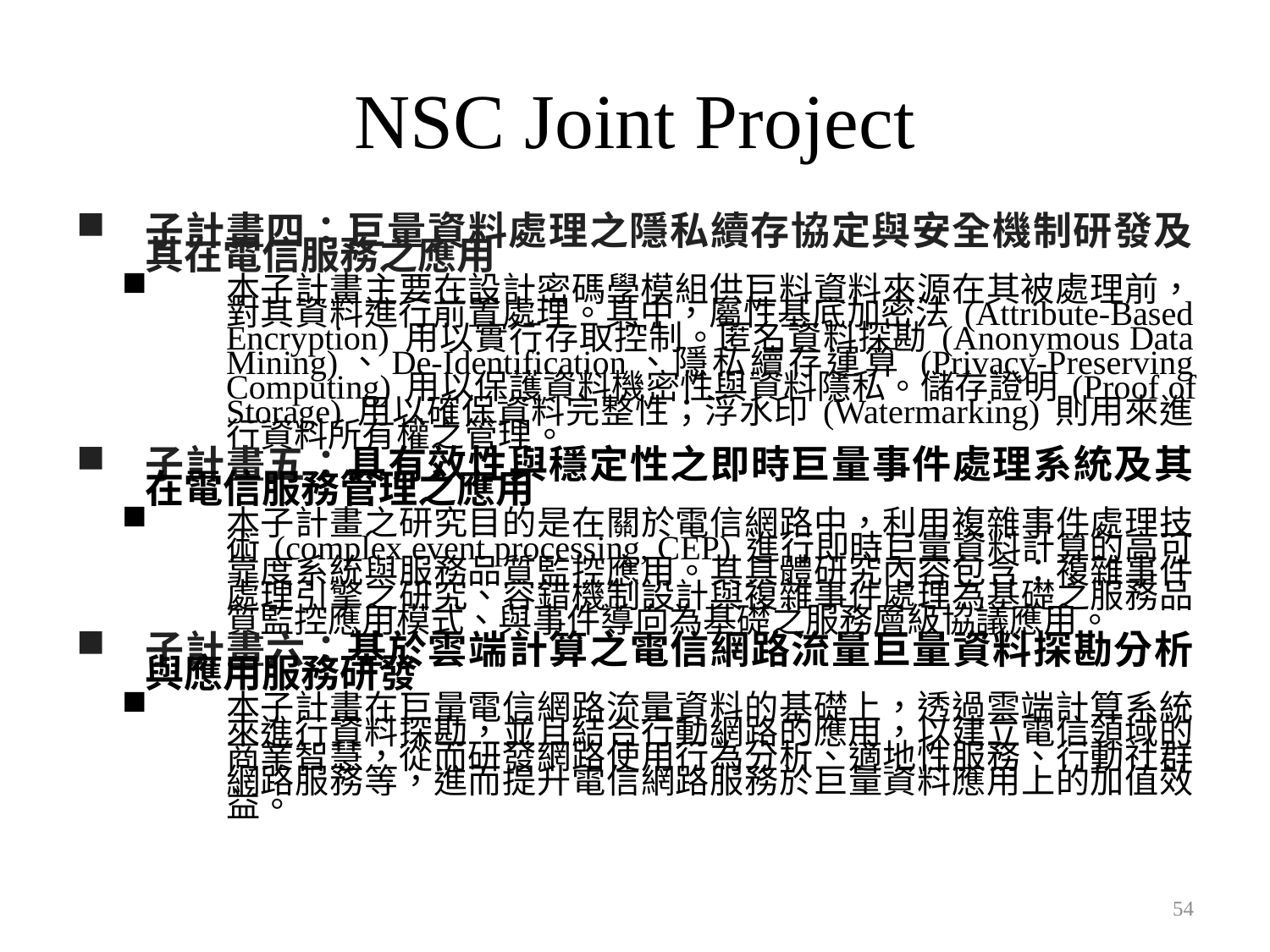

# NSC Joint Project
子計畫四：巨量資料處理之隱私續存協定與安全機制研發及其在電信服務之應用
本子計畫主要在設計密碼學模組供巨料資料來源在其被處理前，對其資料進行前置處理。其中，屬性基底加密法 (Attribute-Based Encryption) 用以實行存取控制。匿名資料探勘 (Anonymous Data Mining)、De-Identification、隱私續存運算 (Privacy-Preserving Computing) 用以保護資料機密性與資料隱私。儲存證明 (Proof of Storage) 用以確保資料完整性；浮水印 (Watermarking) 則用來進行資料所有權之管理。
子計畫五：具有效性與穩定性之即時巨量事件處理系統及其在電信服務管理之應用
本子計畫之研究目的是在關於電信網路中，利用複雜事件處理技術 (complex event processing, CEP) 進行即時巨量資料計算的高可靠度系統與服務品質監控應用。其具體研究內容包含：複雜事件處理引擎之研究、容錯機制設計與複雜事件處理為基礎之服務品質監控應用模式、與事件導向為基礎之服務層級協議應用。
子計畫六：基於雲端計算之電信網路流量巨量資料探勘分析與應用服務研發
本子計畫在巨量電信網路流量資料的基礎上，透過雲端計算系統來進行資料探勘，並且結合行動網路的應用，以建立電信領域的商業智慧，從而研發網路使用行為分析、適地性服務、行動社群網路服務等，進而提升電信網路服務於巨量資料應用上的加值效益。

54